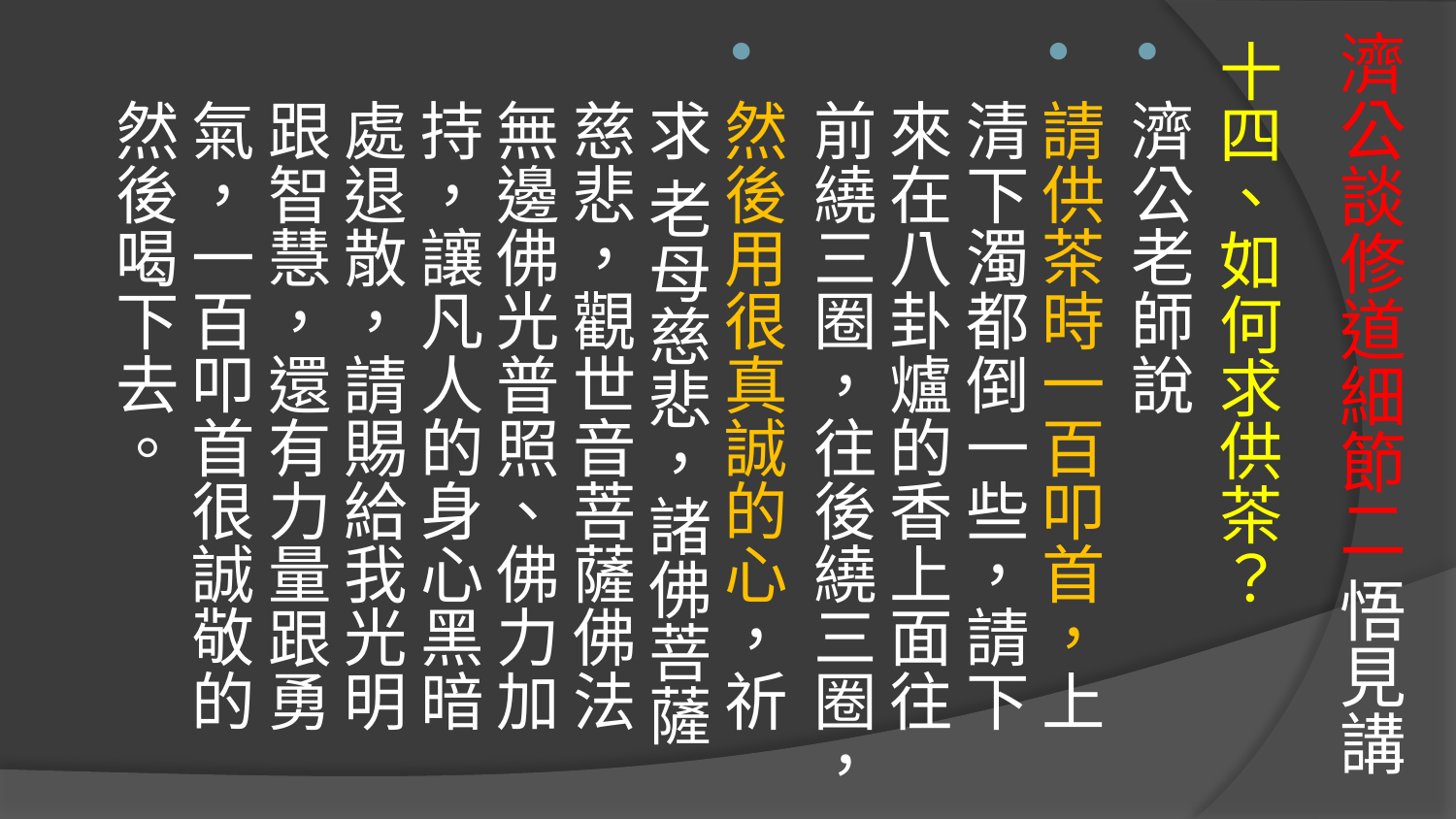

十四、如何求供茶？
濟公老師說
請供茶時一百叩首，上清下濁都倒一些，請下來在八卦爐的香上面往前繞三圈，往後繞三圈，
然後用很真誠的心，祈求 老母慈悲，諸佛菩薩慈悲，觀世音菩薩佛法無邊佛光普照、佛力加持，讓凡人的身心黑暗處退散，請賜給我光明跟智慧，還有力量跟勇氣，一百叩首很誠敬的然後喝下去。

# 濟公談修道細節二 悟見講